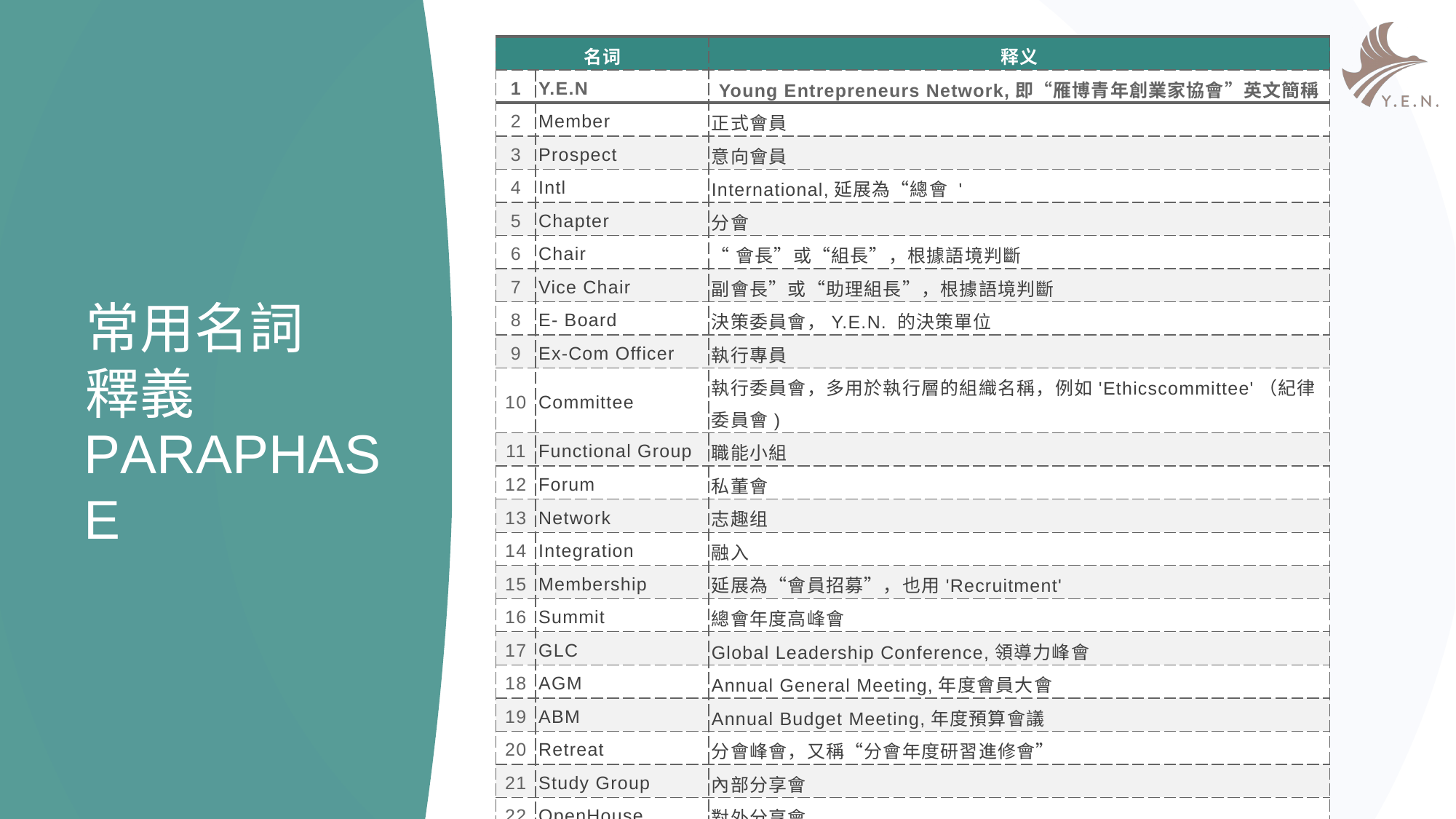

| 名词 |  | 释义 |
| --- | --- | --- |
| 1 | Y.E.N | Young Entrepreneurs Network,即“雁博青年創業家協會”英文簡稱 |
| 2 | Member | 正式會員 |
| 3 | Prospect | 意向會員 |
| 4 | Intl | International,延展為“總會 ' |
| 5 | Chapter | 分會 |
| 6 | Chair | “會長”或“組長”，根據語境判斷 |
| 7 | Vice Chair | 副會長”或“助理組長”，根據語境判斷 |
| 8 | E- Board | 決策委員會，Y.E.N. 的決策單位 |
| 9 | Ex-Com Officer | 執行專員 |
| 10 | Committee | 執行委員會，多用於執行層的組織名稱，例如'Ethicscommittee'（紀律委員會) |
| 11 | Functional Group | 職能小組 |
| 12 | Forum | 私董會 |
| 13 | Network | 志趣组 |
| 14 | Integration | 融入 |
| 15 | Membership | 延展為“會員招募”，也用'Recruitment' |
| 16 | Summit | 總會年度高峰會 |
| 17 | GLC | Global Leadership Conference,領導力峰會 |
| 18 | AGM | Annual General Meeting,年度會員大會 |
| 19 | АВМ | Annual Budget Meeting,年度預算會議 |
| 20 | Retreat | 分會峰會，又稱“分會年度研習進修會” |
| 21 | Study Group | 內部分享會 |
| 22 | OpenHouse | 對外分享會 |
| 23 | TM | Topic Master.內部會員擔任的當次主題分享者 |
| 24 | Speaker | 外部講師 |
| 25 | BOD | Board of Dircctors,董事會 |
常用名詞
釋義
PARAPHASE